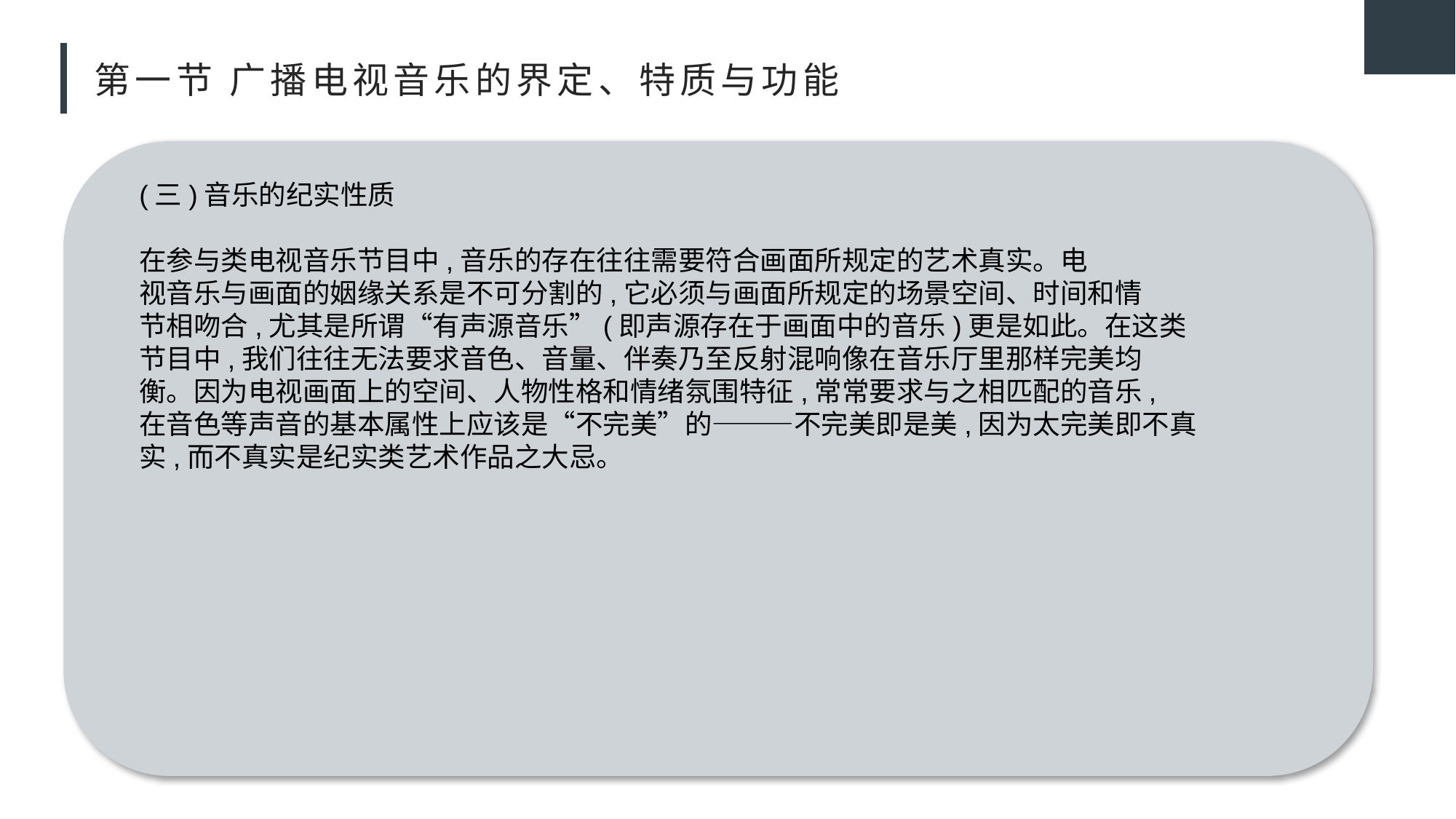

# 第一节 广播电视音乐的界定、特质与功能

(三)音乐的纪实性质

在参与类电视音乐节目中,音乐的存在往往需要符合画面所规定的艺术真实。电
视音乐与画面的姻缘关系是不可分割的,它必须与画面所规定的场景空间、时间和情
节相吻合,尤其是所谓“有声源音乐”(即声源存在于画面中的音乐)更是如此。在这类
节目中,我们往往无法要求音色、音量、伴奏乃至反射混响像在音乐厅里那样完美均
衡。因为电视画面上的空间、人物性格和情绪氛围特征,常常要求与之相匹配的音乐,
在音色等声音的基本属性上应该是“不完美”的———不完美即是美,因为太完美即不真
实,而不真实是纪实类艺术作品之大忌。